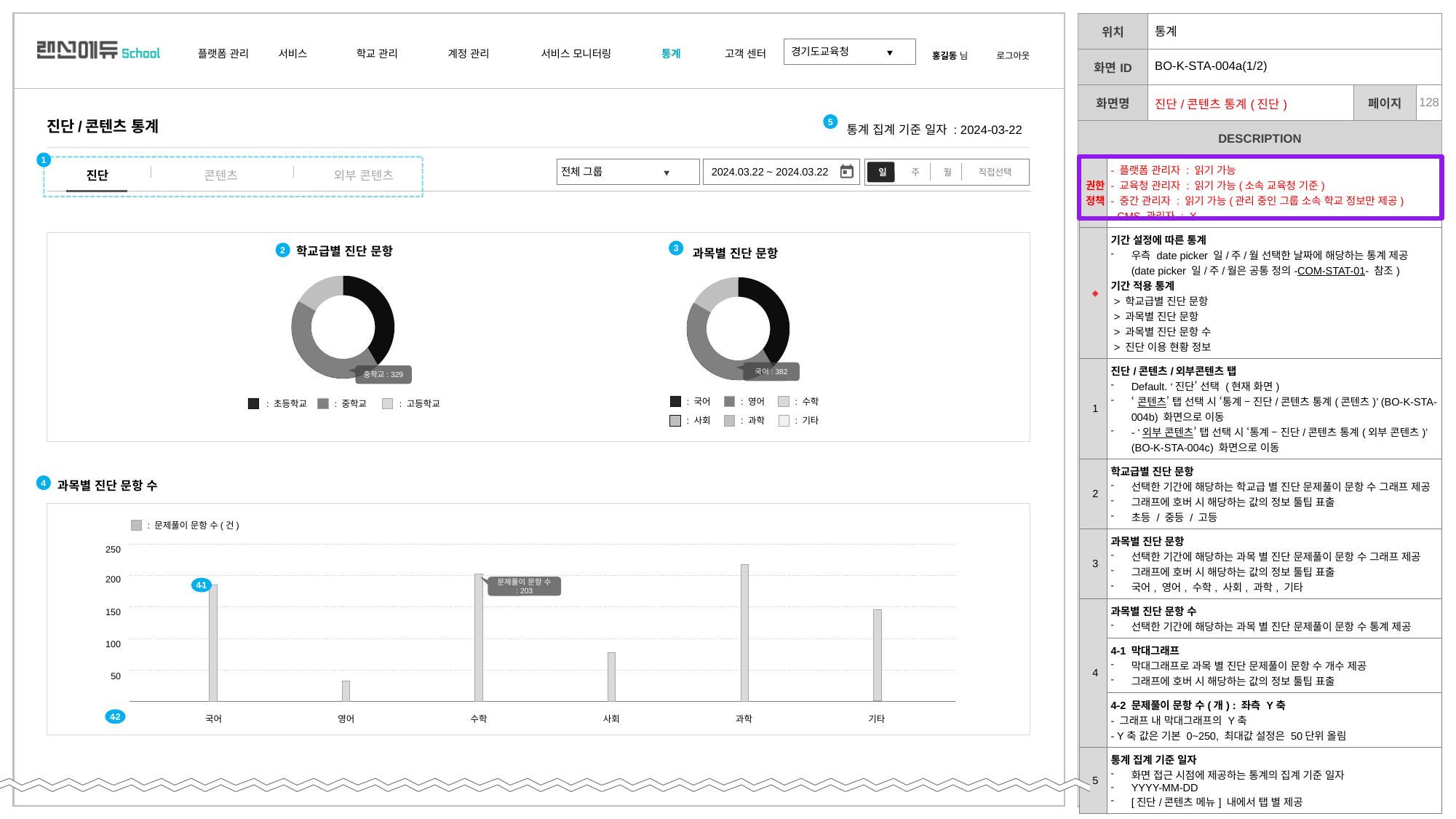

|  | 통계 |  |  |
| --- | --- | --- | --- |
|  | BO-K-STA-004a(1/2) |  |  |
|  | 진단/콘텐츠 통계(진단) |  |  |
5
통계 집계 기준 일자 : 2024-03-22
진단/콘텐츠 통계
1
< 플랫폼/교육청 관리자 접속 시>

| 권한 정책 | - 플랫폼 관리자 : 읽기 가능 - 교육청 관리자 : 읽기 가능(소속 교육청 기준) - 중간 관리자 : 읽기 가능(관리 중인 그룹 소속 학교 정보만 제공) - CMS 관리자 : X |
| --- | --- |
| ※ | 기간 설정에 따른 통계 우측 date picker 일/주/월 선택한 날짜에 해당하는 통계 제공 (date picker 일/주/월은 공통 정의-COM-STAT-01- 참조) 기간 적용 통계 > 학교급별 진단 문항 > 과목별 진단 문항 > 과목별 진단 문항 수 > 진단 이용 현황 정보 |
| 1 | 진단/콘텐츠/외부콘텐츠 탭 Default. ‘진단’ 선택 (현재 화면) ‘콘텐츠’ 탭 선택 시 ‘통계 – 진단/콘텐츠 통계(콘텐츠)’ (BO-K-STA-004b) 화면으로 이동 - ‘외부 콘텐츠’ 탭 선택 시 ‘통계 – 진단/콘텐츠 통계(외부 콘텐츠)’ (BO-K-STA-004c) 화면으로 이동 |
| 2 | 학교급별 진단 문항 선택한 기간에 해당하는 학교급 별 진단 문제풀이 문항 수 그래프 제공 그래프에 호버 시 해당하는 값의 정보 툴팁 표출 초등 / 중등 / 고등 |
| 3 | 과목별 진단 문항 선택한 기간에 해당하는 과목 별 진단 문제풀이 문항 수 그래프 제공 그래프에 호버 시 해당하는 값의 정보 툴팁 표출 국어, 영어, 수학, 사회, 과학, 기타 |
| 4 | 과목별 진단 문항 수 선택한 기간에 해당하는 과목 별 진단 문제풀이 문항 수 통계 제공 |
|  | 4-1 막대그래프 막대그래프로 과목 별 진단 문제풀이 문항 수 개수 제공 그래프에 호버 시 해당하는 값의 정보 툴팁 표출 |
|  | 4-2 문제풀이 문항 수(개) : 좌측 Y축 - 그래프 내 막대그래프의 Y축 - Y축 값은 기본 0~250, 최대값 설정은 50단위 올림 |
| 5 | 통계 집계 기준 일자 화면 접근 시점에 제공하는 통계의 집계 기준 일자 YYYY-MM-DD [진단/콘텐츠 메뉴] 내에서 탭 별 제공 |
2024.03.22 ~ 2024.03.22

일
주
월
직접선택
전체 그룹                     ▼
콘텐츠
외부 콘텐츠
진단
전체 그룹             ▼
----------------------------------
강남 초등 그룹
서초 초등 그룹
송파 초등 그룹

3
2
학교급별 진단 문항
과목별 진단 문항

< 중간 관리자 접속 시>
강낭 초등 그룹 ▼
----------------------------------
강낭 초등 그룹
서초 초등 그룹
송파 초등 그룹
국어: 382
중학교: 329
: 국어

: 영어

: 수학

: 사회

: 과학

: 기타

: 초등학교

: 중학교

: 고등학교

4
과목별 진단 문항 수

: 문제풀이 문항 수(건)

250
200
150
100
50

문제풀이 문항 수
: 203
4-1

4-2
국어
영어
수학
사회
과학
기타